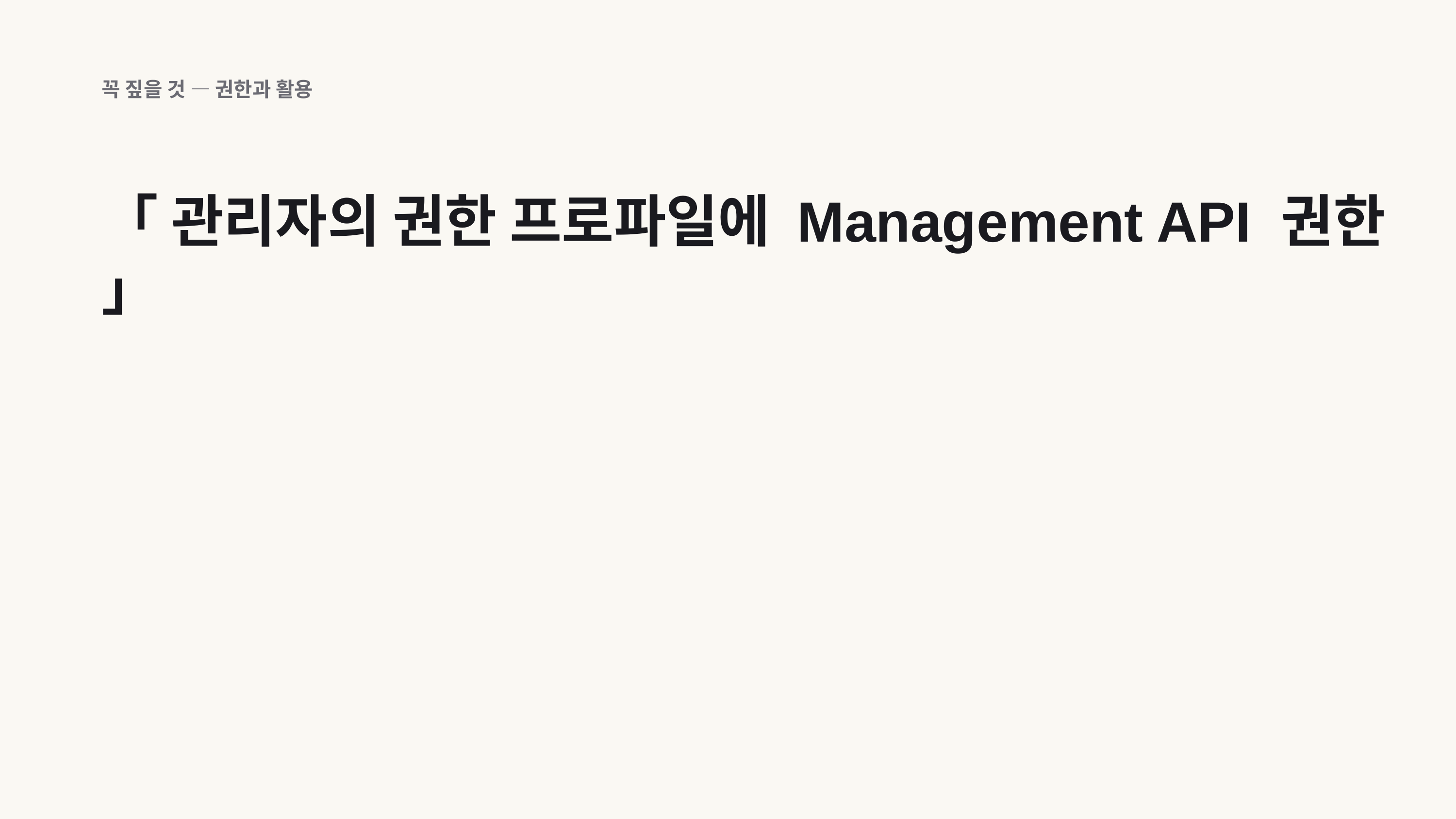

꼭 짚을 것 — 권한과 활용
「 관리자의 권한 프로파일에 Management API 권한 」